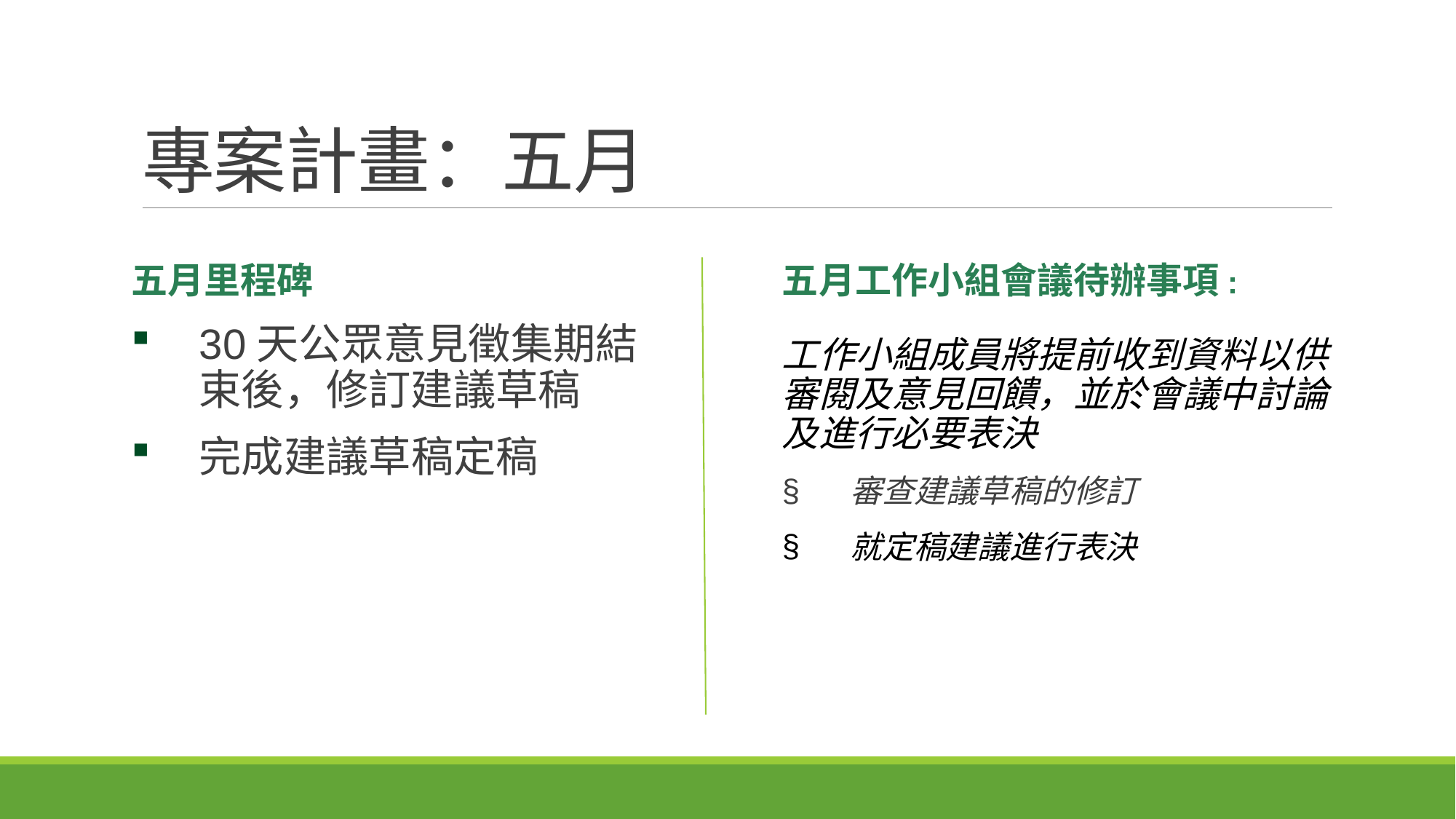

# 專案計畫：五月
五月里程碑
30天公眾意見徵集期結束後，修訂建議草稿
完成建議草稿定稿

五月工作小組會議待辦事項: 
工作小組成員將提前收到資料以供審閱及意見回饋，並於會議中討論及進行必要表決
審查建議草稿的修訂
就定稿建議進行表決